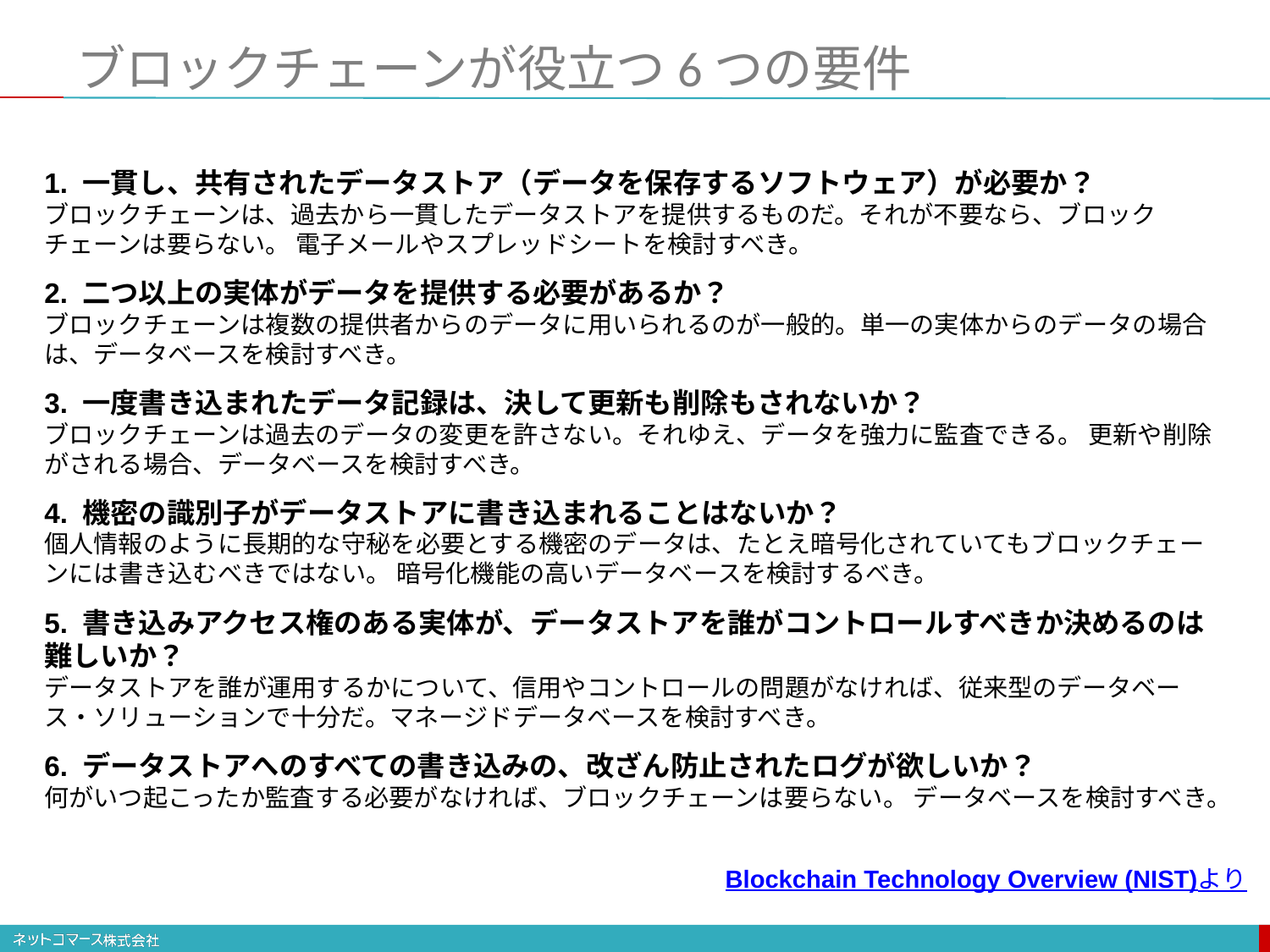

# ブロックチェーンが役立つ6つの要件
1. 一貫し、共有されたデータストア（データを保存するソフトウェア）が必要か？
ブロックチェーンは、過去から一貫したデータストアを提供するものだ。それが不要なら、ブロックチェーンは要らない。 電子メールやスプレッドシートを検討すべき。

2. 二つ以上の実体がデータを提供する必要があるか？
ブロックチェーンは複数の提供者からのデータに用いられるのが一般的。単一の実体からのデータの場合は、データベースを検討すべき。

3. 一度書き込まれたデータ記録は、決して更新も削除もされないか？
ブロックチェーンは過去のデータの変更を許さない。それゆえ、データを強力に監査できる。 更新や削除がされる場合、データベースを検討すべき。

4. 機密の識別子がデータストアに書き込まれることはないか？
個人情報のように長期的な守秘を必要とする機密のデータは、たとえ暗号化されていてもブロックチェーンには書き込むべきではない。 暗号化機能の高いデータベースを検討するべき。

5. 書き込みアクセス権のある実体が、データストアを誰がコントロールすべきか決めるのは難しいか？
データストアを誰が運用するかについて、信用やコントロールの問題がなければ、従来型のデータベース・ソリューションで十分だ。マネージドデータベースを検討すべき。

6. データストアへのすべての書き込みの、改ざん防止されたログが欲しいか？
何がいつ起こったか監査する必要がなければ、ブロックチェーンは要らない。 データベースを検討すべき。
Blockchain Technology Overview (NIST)より